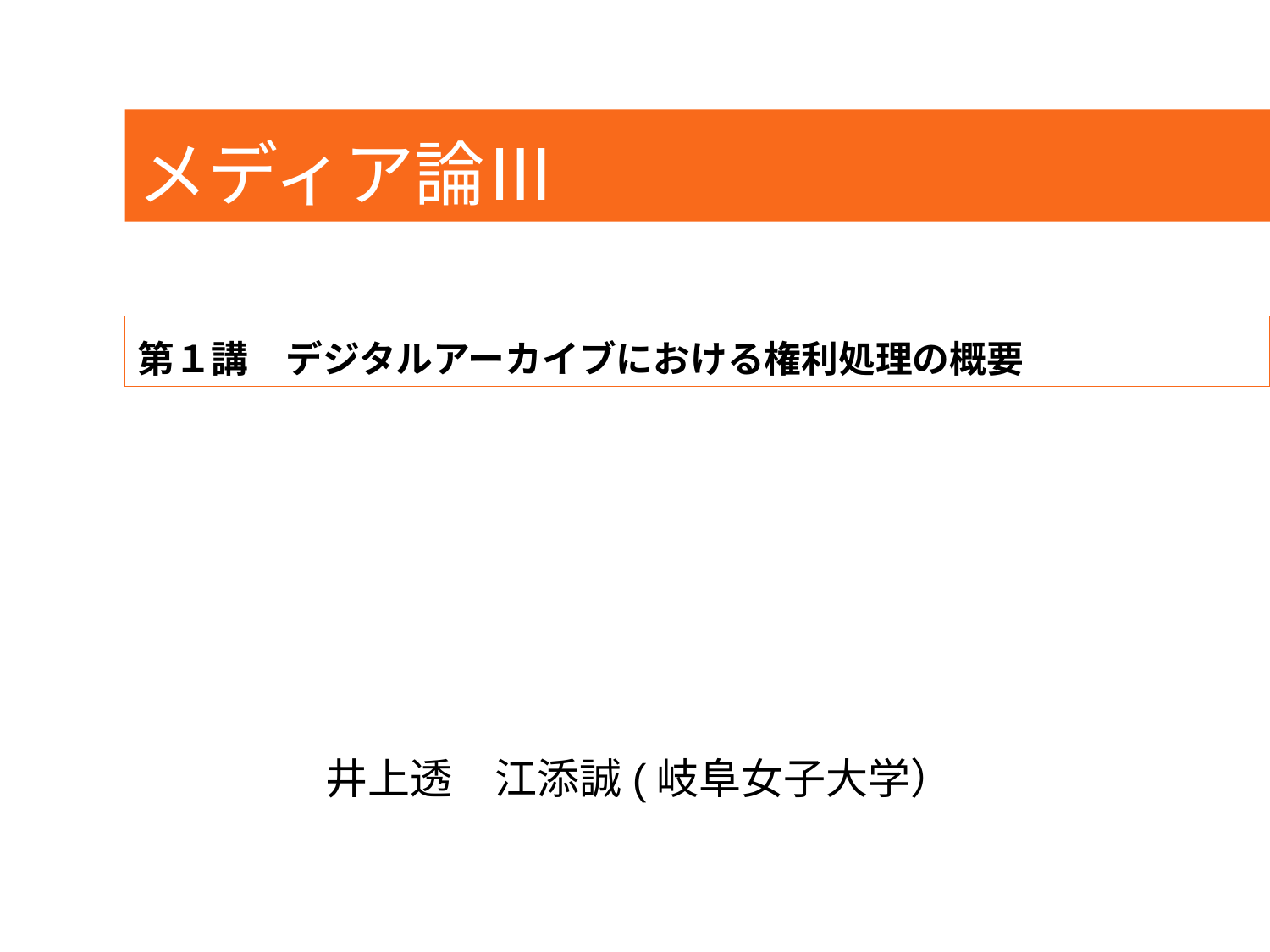

# メディア論Ⅲ
第１講　デジタルアーカイブにおける権利処理の概要
井上透　江添誠(岐阜女子大学）